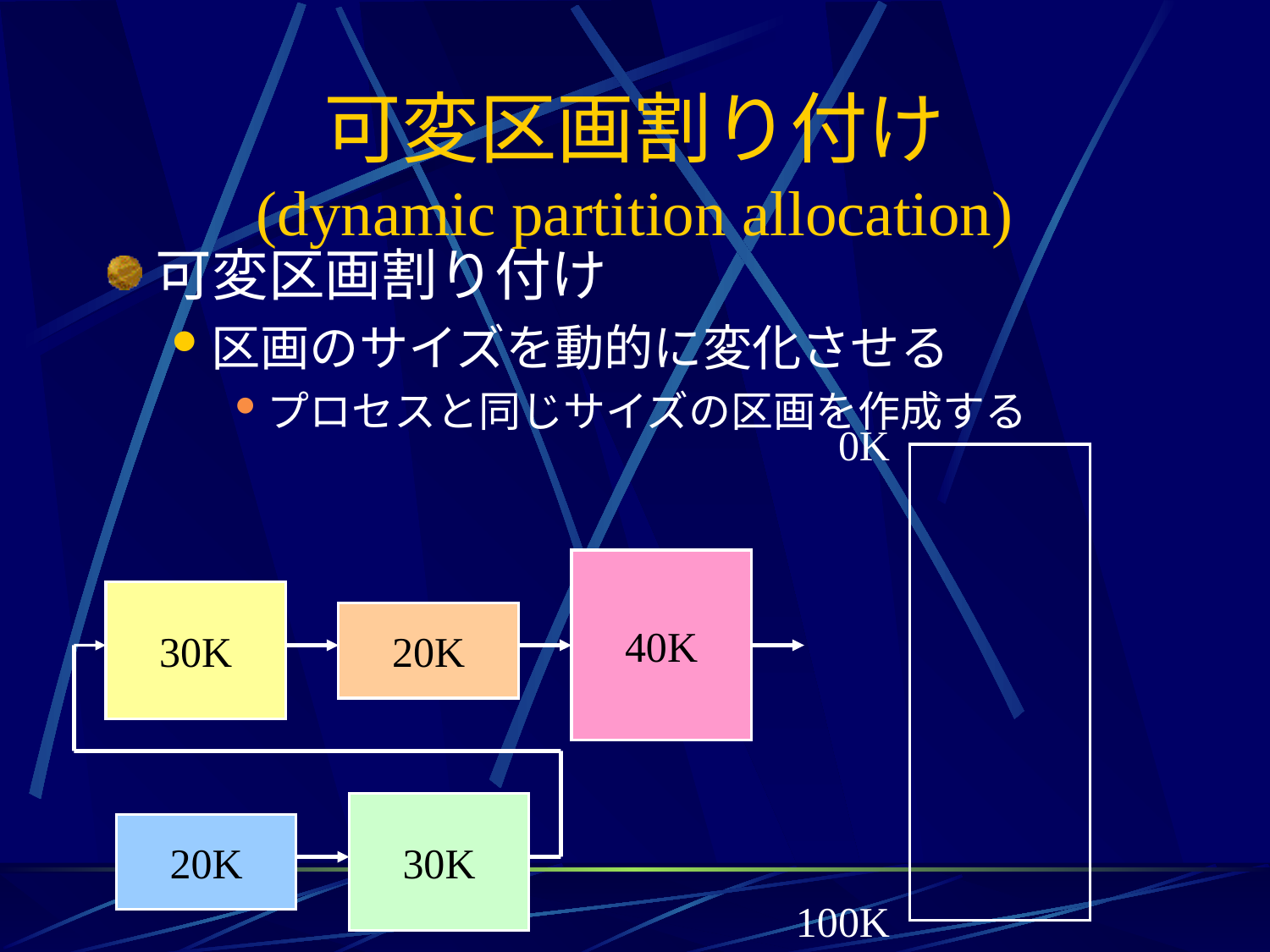

# 可変区画割り付け (dynamic partition allocation)
可変区画割り付け
区画のサイズを動的に変化させる
プロセスと同じサイズの区画を作成する
0K

40K

30K

20K

30K

20K

100K